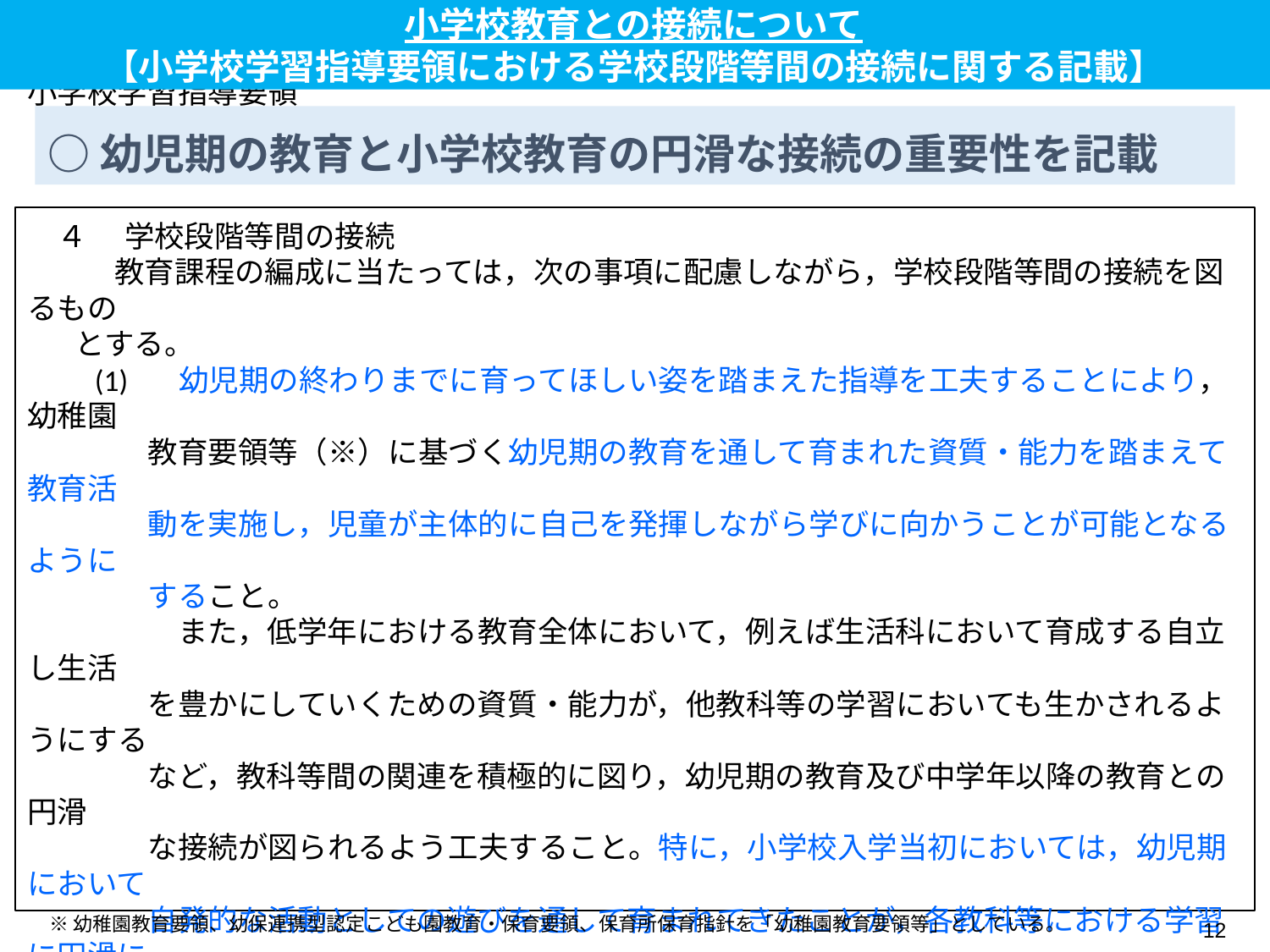

小学校教育との接続について
【小学校学習指導要領における学校段階等間の接続に関する記載】
○幼児期の教育と小学校教育の円滑な接続の重要性を記載
＜参考＞
小学校学習指導要領
　第１章　総則
　　第２　教育課程の編成

　４ 　学校段階等間の接続
　    　教育課程の編成に当たっては，次の事項に配慮しながら，学校段階等間の接続を図るもの
      とする。
　　(1) 　 幼児期の終わりまでに育ってほしい姿を踏まえた指導を工夫することにより，幼稚園
　　　　教育要領等（※）に基づく幼児期の教育を通して育まれた資質・能力を踏まえて教育活
　　　　動を実施し，児童が主体的に自己を発揮しながら学びに向かうことが可能となるように　　
　　　　すること。
　　　　　また，低学年における教育全体において，例えば生活科において育成する自立し生活
　　　　を豊かにしていくための資質・能力が，他教科等の学習においても生かされるようにする
　　　　など，教科等間の関連を積極的に図り，幼児期の教育及び中学年以降の教育との円滑
　　　　な接続が図られるよう工夫すること。特に，小学校入学当初においては，幼児期において　　　
　　　　自発的な活動としての遊びを通して育まれてきたことが，各教科等における学習に円滑に　
　　　　接続されるよう，生活科を中心に，合科的・関連的な指導や弾力的な時間割の設定など，
　　　　指導の工夫や指導計画の作成を行うこと。
12
※幼稚園教育要領、幼保連携型認定こども園教育・保育要領、保育所保育指針を「幼稚園教育要領等」としている。